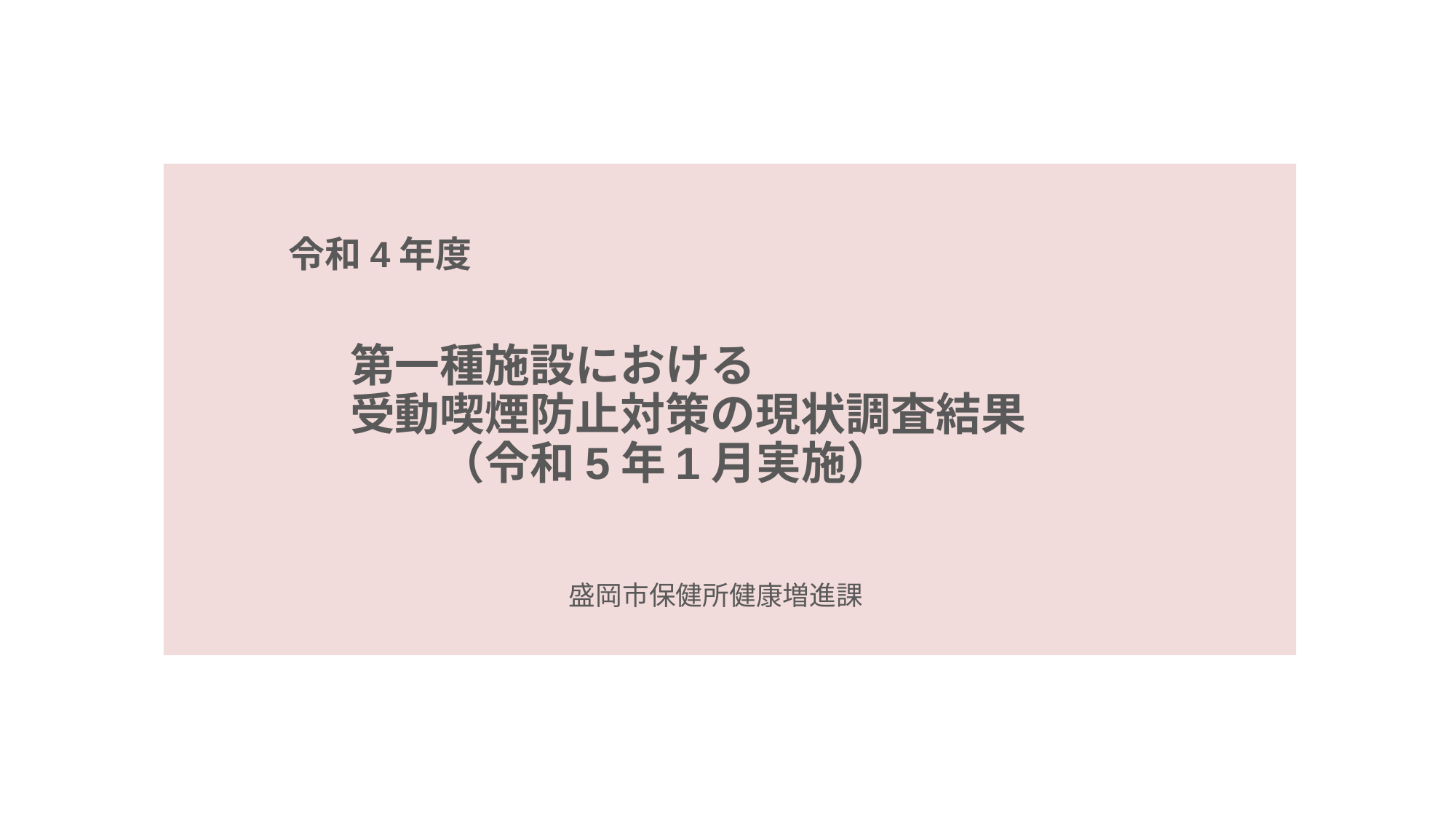

令和4年度
# 第一種施設における 受動喫煙防止対策の現状調査結果 　　（令和5年1月実施）
盛岡市保健所健康増進課